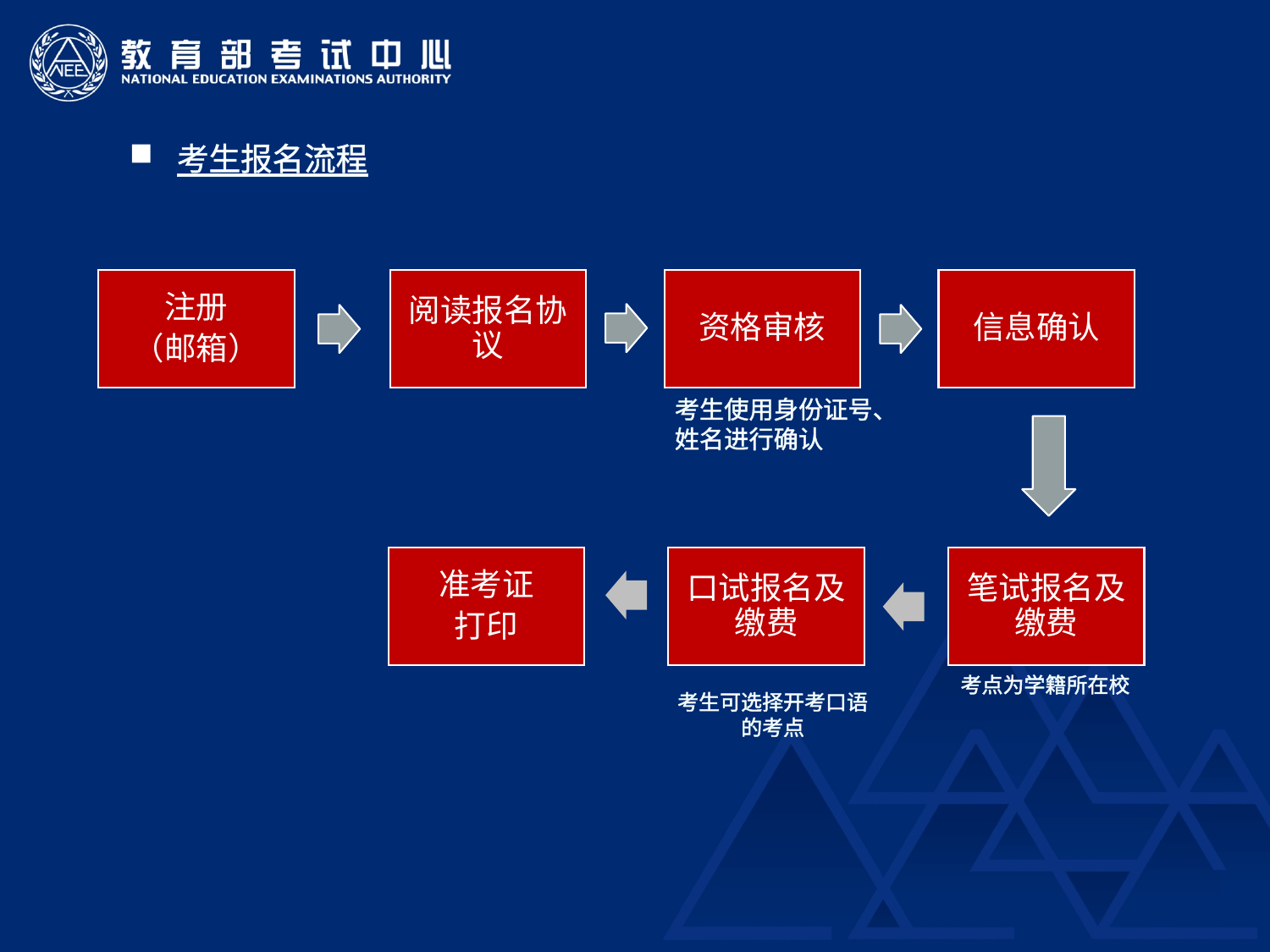

考生报名流程
注册
（邮箱）
阅读报名协议
资格审核
信息确认

考生使用身份证号、
姓名进行确认

准考证
打印
口试报名及缴费
笔试报名及缴费

考点为学籍所在校
考生可选择开考口语的考点